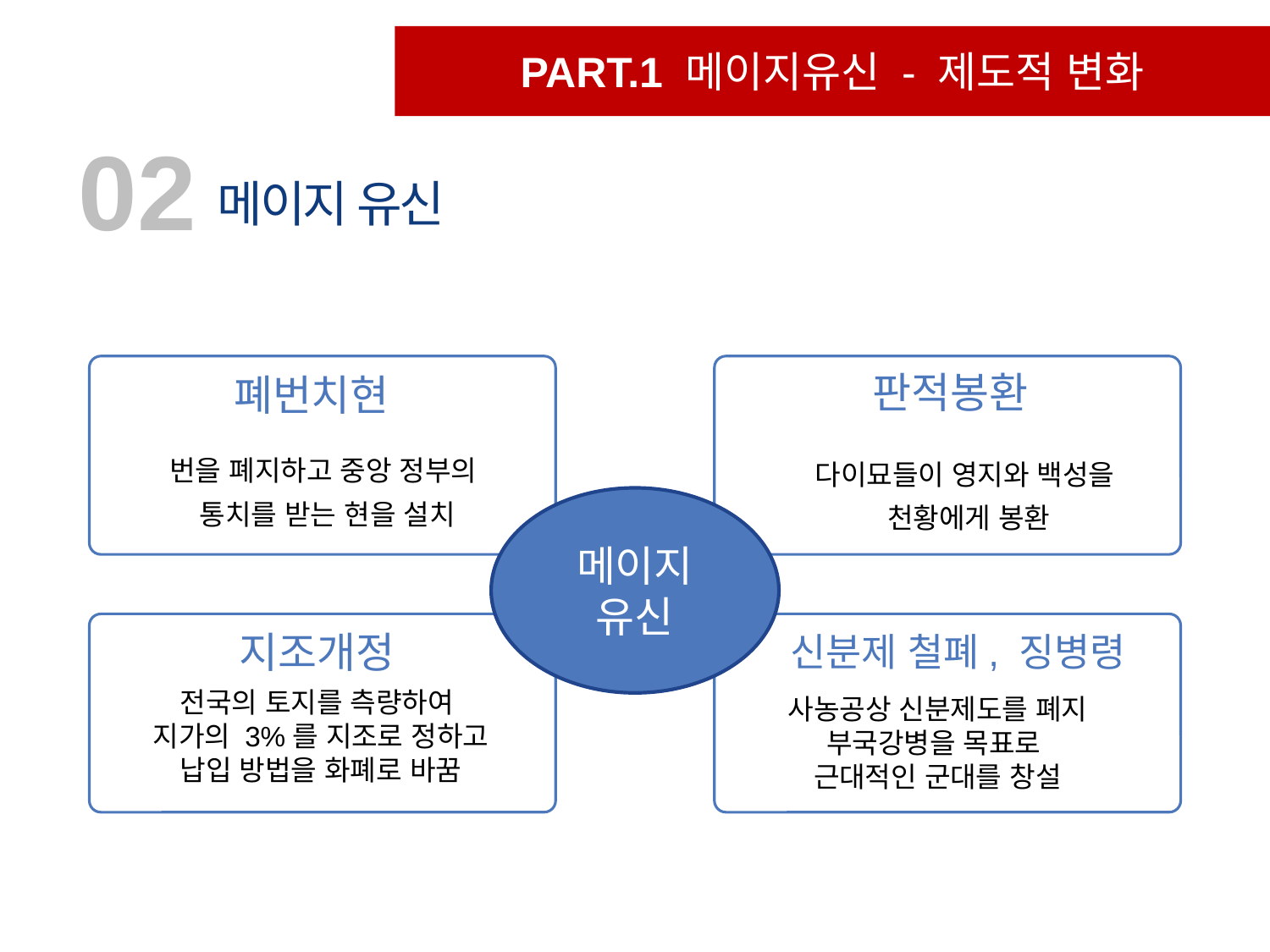

PART.1 메이지유신 - 제도적 변화

02
메이지 유신

폐번치현

판적봉환
번을 폐지하고 중앙 정부의
통치를 받는 현을 설치
다이묘들이 영지와 백성을
천황에게 봉환

메이지
유신

지조개정

신분제 철폐, 징병령
전국의 토지를 측량하여
지가의 3%를 지조로 정하고
납입 방법을 화폐로 바꿈

사농공상 신분제도를 폐지
부국강병을 목표로
근대적인 군대를 창설